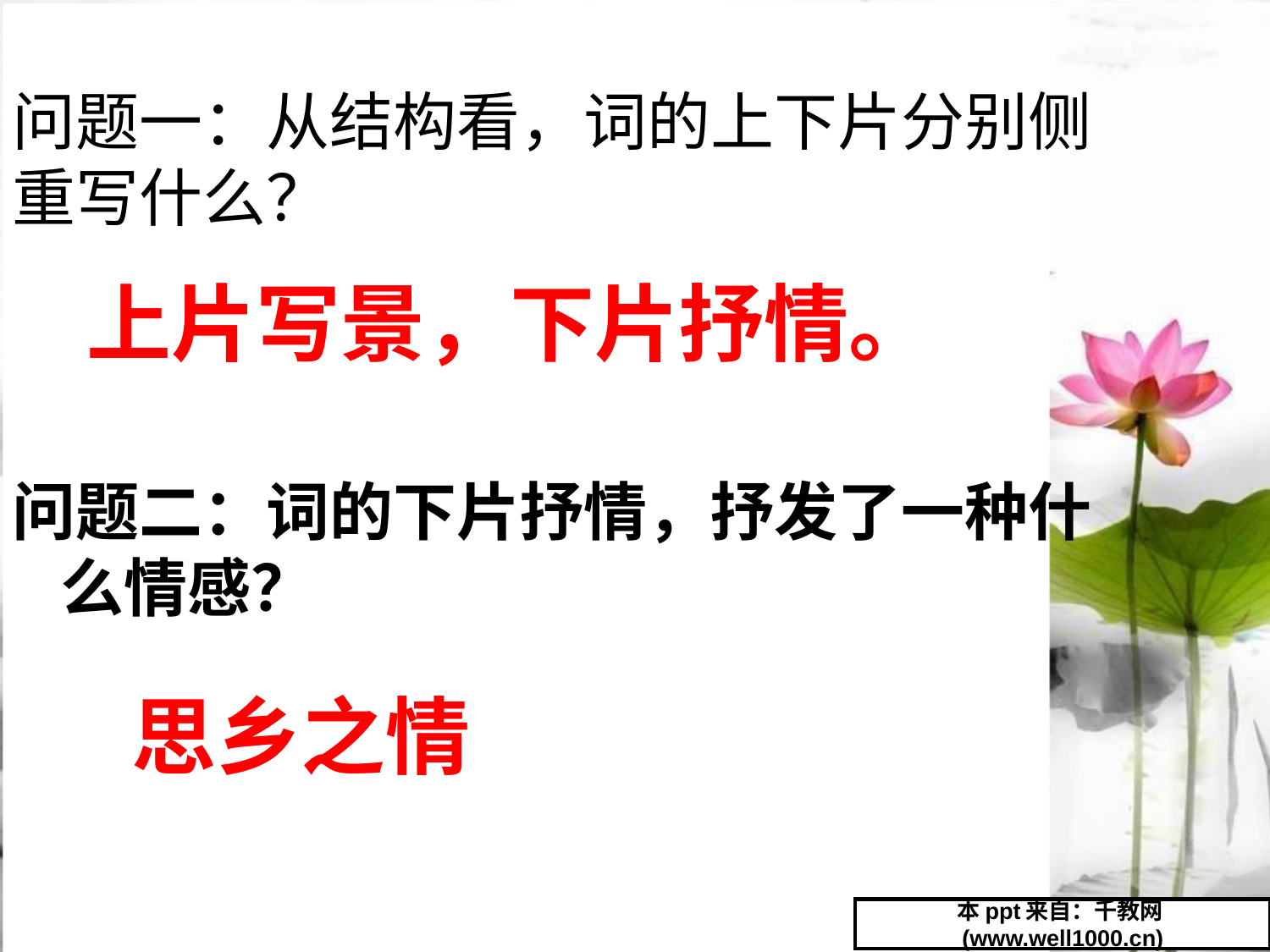

# 问题一：从结构看，词的上下片分别侧重写什么？
上片写景，下片抒情。
问题二：词的下片抒情，抒发了一种什么情感？
思乡之情
本ppt来自：千教网(www.well1000.cn)